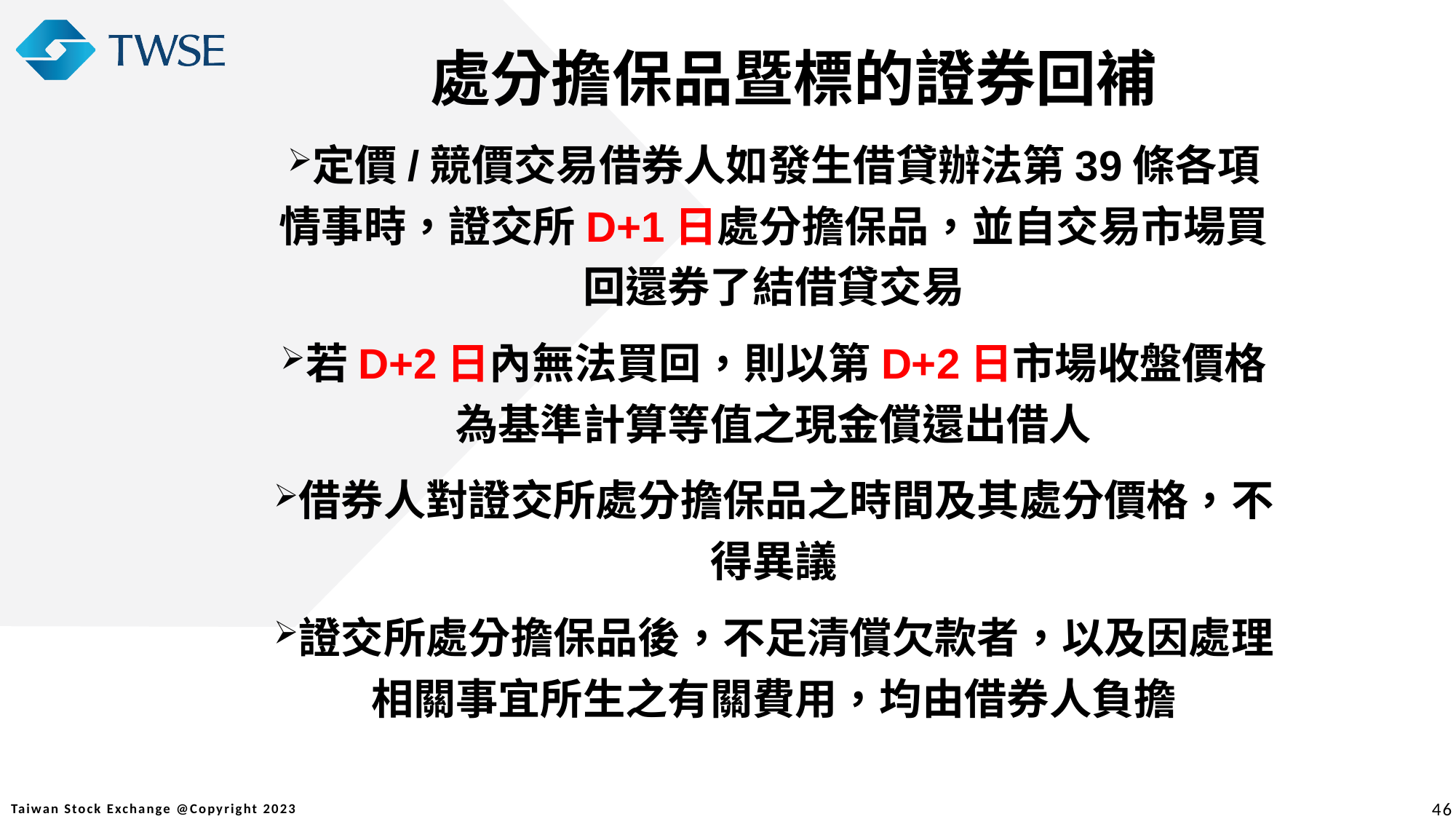

處分擔保品暨標的證券回補
定價/競價交易借券人如發生借貸辦法第39條各項情事時，證交所D+1日處分擔保品，並自交易市場買回還券了結借貸交易
若D+2日內無法買回，則以第D+2日市場收盤價格為基準計算等值之現金償還出借人
借券人對證交所處分擔保品之時間及其處分價格，不得異議
證交所處分擔保品後，不足清償欠款者，以及因處理相關事宜所生之有關費用，均由借券人負擔

46